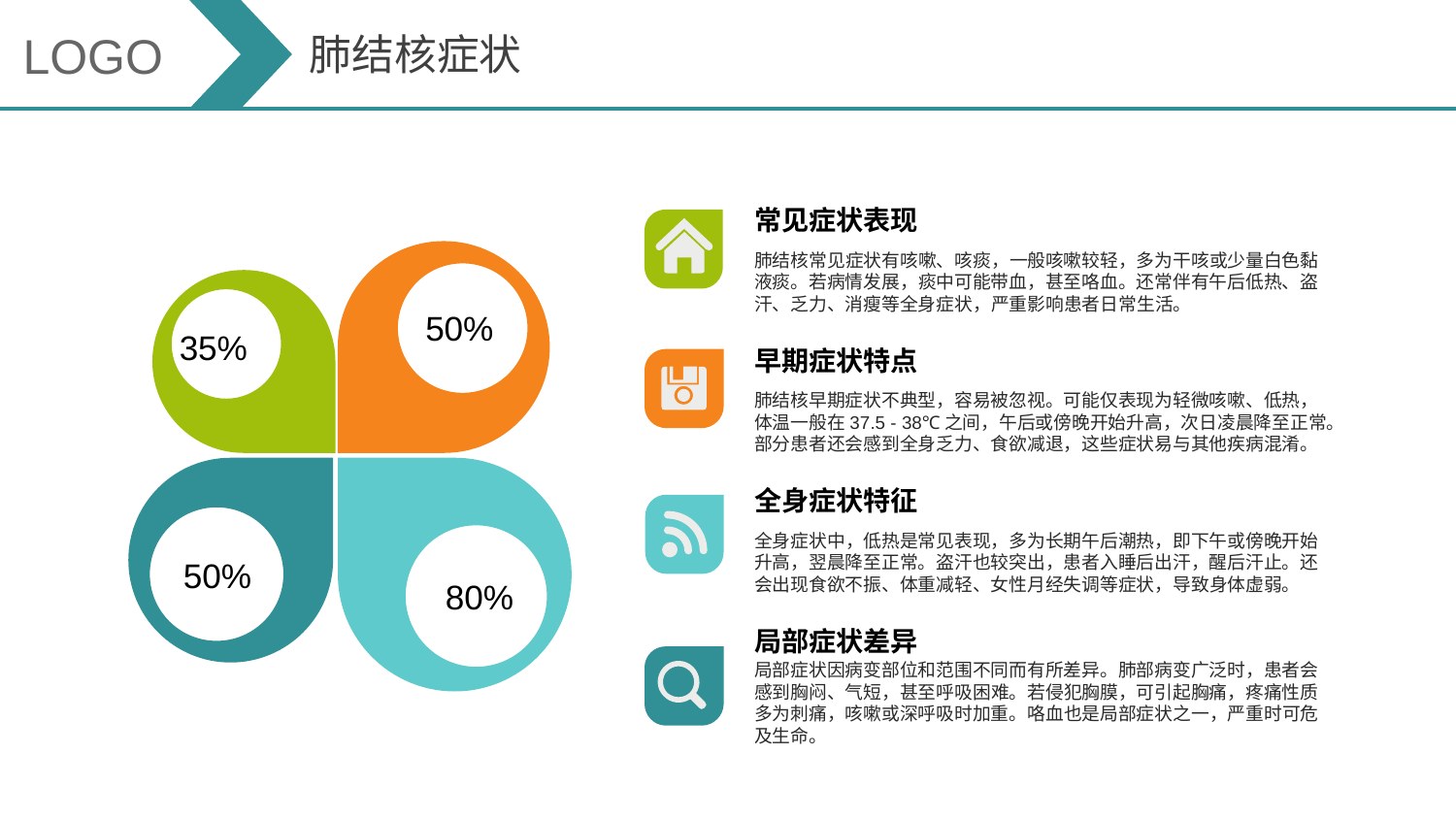

LOGO

肺结核症状

常见症状表现

肺结核常见症状有咳嗽、咳痰，一般咳嗽较轻，多为干咳或少量白色黏液痰。若病情发展，痰中可能带血，甚至咯血。还常伴有午后低热、盗汗、乏力、消瘦等全身症状，严重影响患者日常生活。

50%

35%
早期症状特点

肺结核早期症状不典型，容易被忽视。可能仅表现为轻微咳嗽、低热，体温一般在37.5 - 38℃之间，午后或傍晚开始升高，次日凌晨降至正常。部分患者还会感到全身乏力、食欲减退，这些症状易与其他疾病混淆。

全身症状特征

全身症状中，低热是常见表现，多为长期午后潮热，即下午或傍晚开始升高，翌晨降至正常。盗汗也较突出，患者入睡后出汗，醒后汗止。还会出现食欲不振、体重减轻、女性月经失调等症状，导致身体虚弱。

50%

80%
局部症状差异

局部症状因病变部位和范围不同而有所差异。肺部病变广泛时，患者会感到胸闷、气短，甚至呼吸困难。若侵犯胸膜，可引起胸痛，疼痛性质多为刺痛，咳嗽或深呼吸时加重。咯血也是局部症状之一，严重时可危及生命。